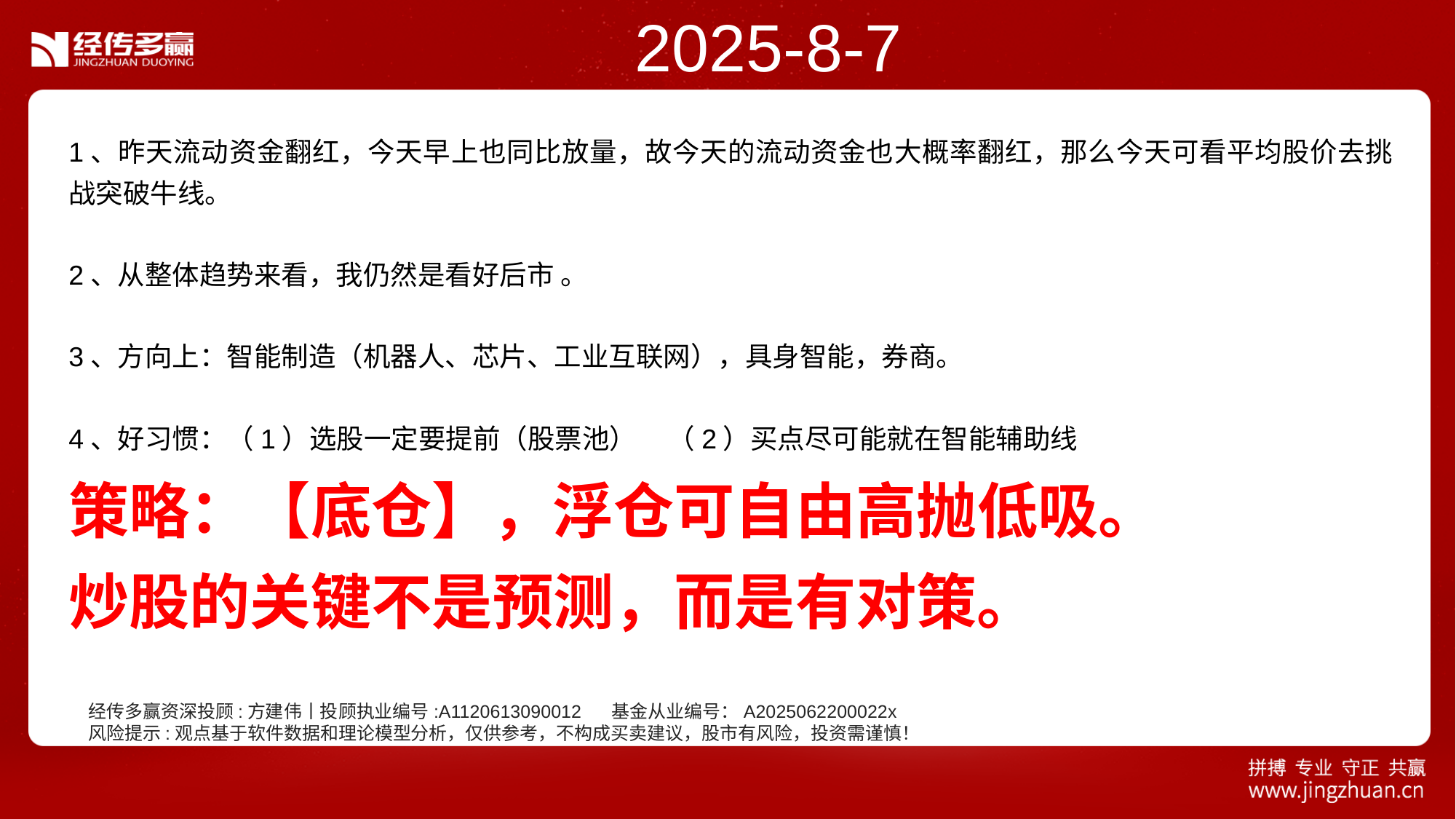

2025-8-7
1、昨天流动资金翻红，今天早上也同比放量，故今天的流动资金也大概率翻红，那么今天可看平均股价去挑战突破牛线。

2、从整体趋势来看，我仍然是看好后市 。

3、方向上：智能制造（机器人、芯片、工业互联网），具身智能，券商。

4、好习惯：（1）选股一定要提前（股票池）     （2）买点尽可能就在智能辅助线
策略：【底仓】，浮仓可自由高抛低吸。
炒股的关键不是预测，而是有对策。